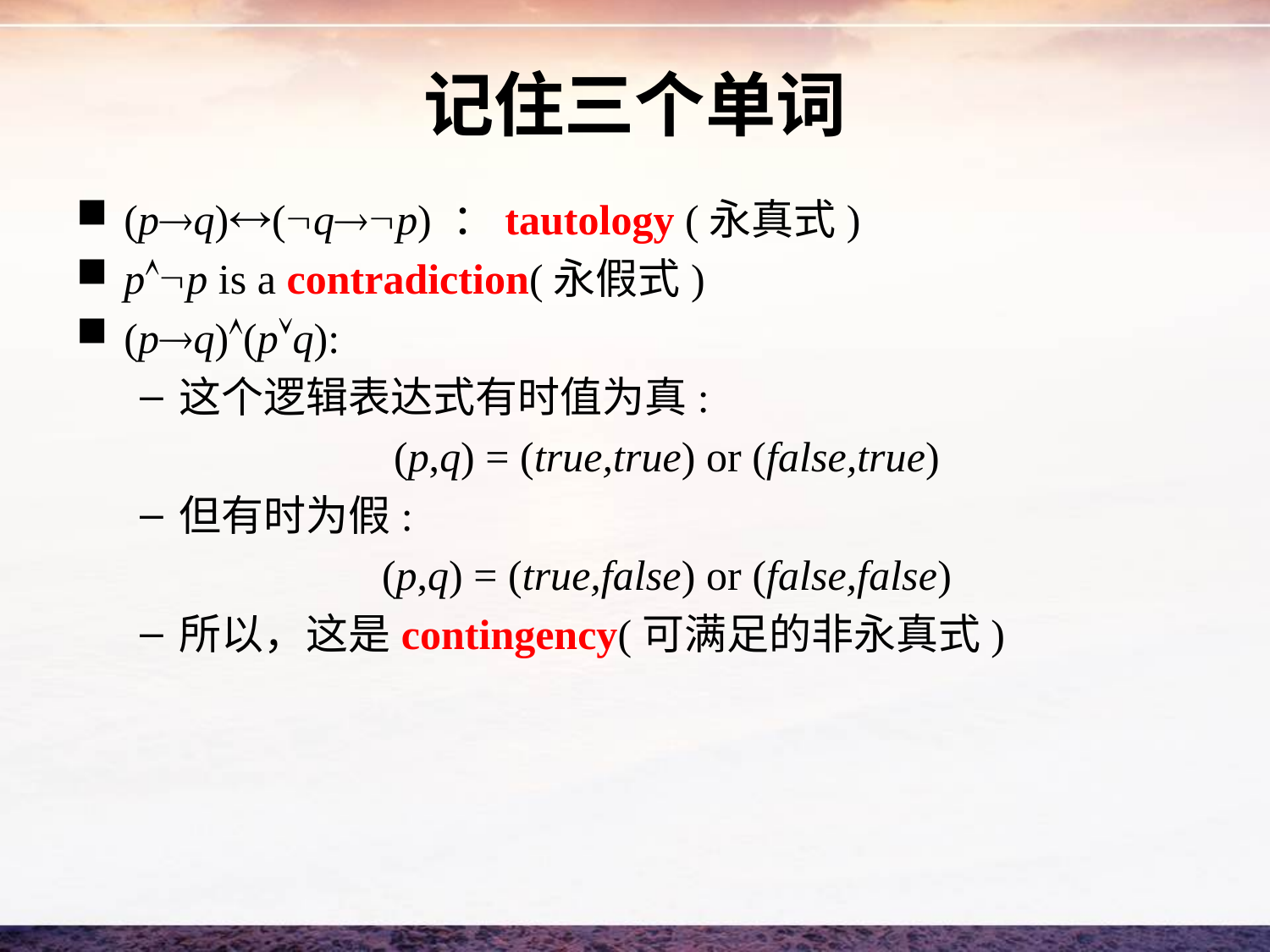

# 记住三个单词
(p→q)↔(¬q→¬p) ：tautology (永真式)
p∧¬p is a contradiction(永假式)
(p→q)∧(p∨q):
这个逻辑表达式有时值为真:
(p,q) = (true,true) or (false,true)
但有时为假:
(p,q) = (true,false) or (false,false)
所以，这是contingency(可满足的非永真式)